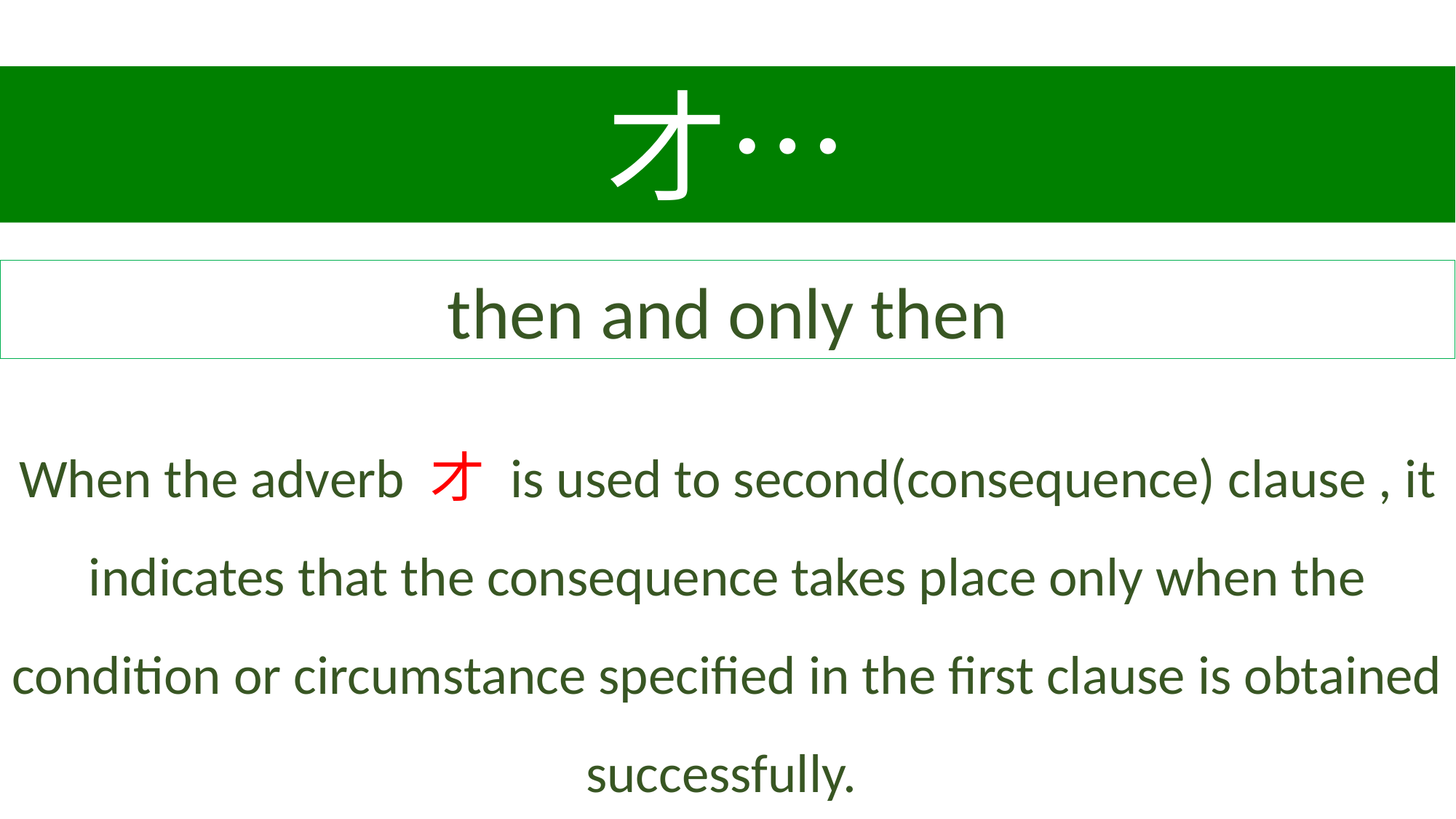

才…
then and only then
When the adverb 才 is used to second(consequence) clause , it indicates that the consequence takes place only when the condition or circumstance specified in the first clause is obtained successfully.